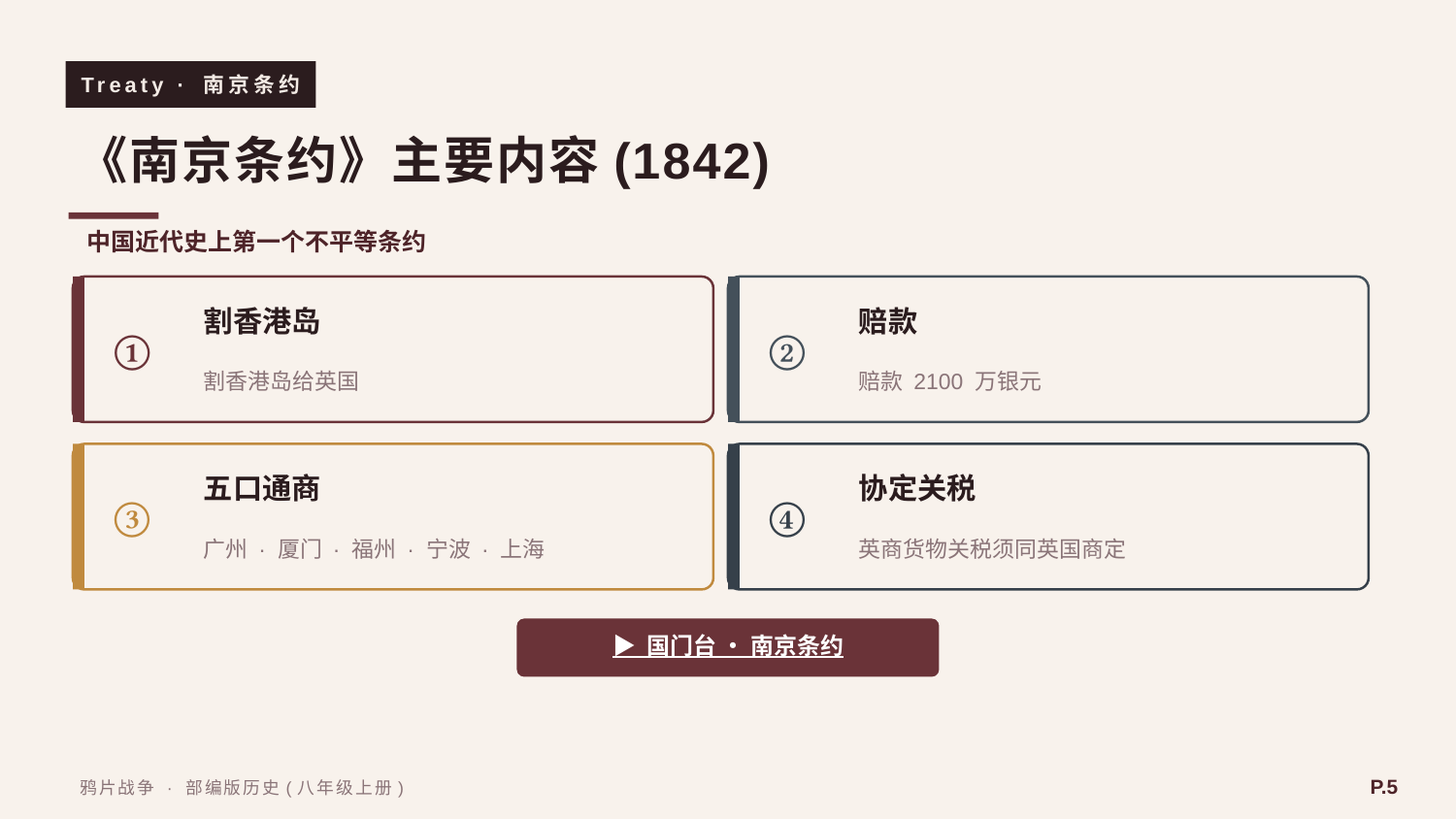

Treaty · 南京条约

《南京条约》主要内容(1842)

中国近代史上第一个不平等条约

①
②
割香港岛
赔款
割香港岛给英国
赔款 2100 万银元

③
④
五口通商
协定关税
广州 · 厦门 · 福州 · 宁波 · 上海
英商货物关税须同英国商定
▶  国门台 · 南京条约

P.5
鸦片战争 · 部编版历史(八年级上册)